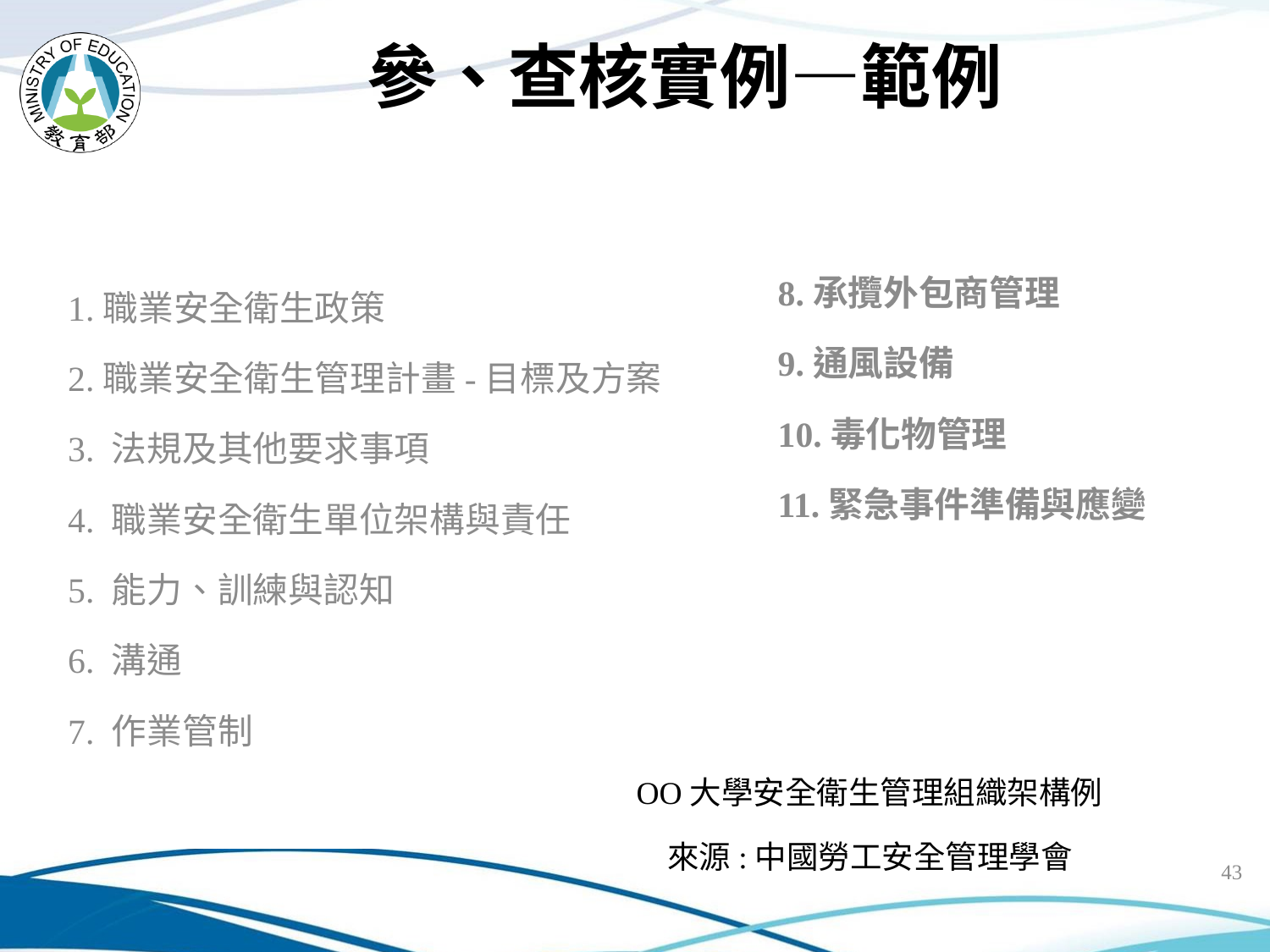

# 參、查核實例—範例
1.職業安全衛生政策
2.職業安全衛生管理計畫-目標及方案
3. 法規及其他要求事項
4. 職業安全衛生單位架構與責任
5. 能力、訓練與認知
6. 溝通
7. 作業管制
8.承攬外包商管理
9.通風設備
10.毒化物管理
11.緊急事件準備與應變
OO大學安全衛生管理組織架構例
來源:中國勞工安全管理學會
43